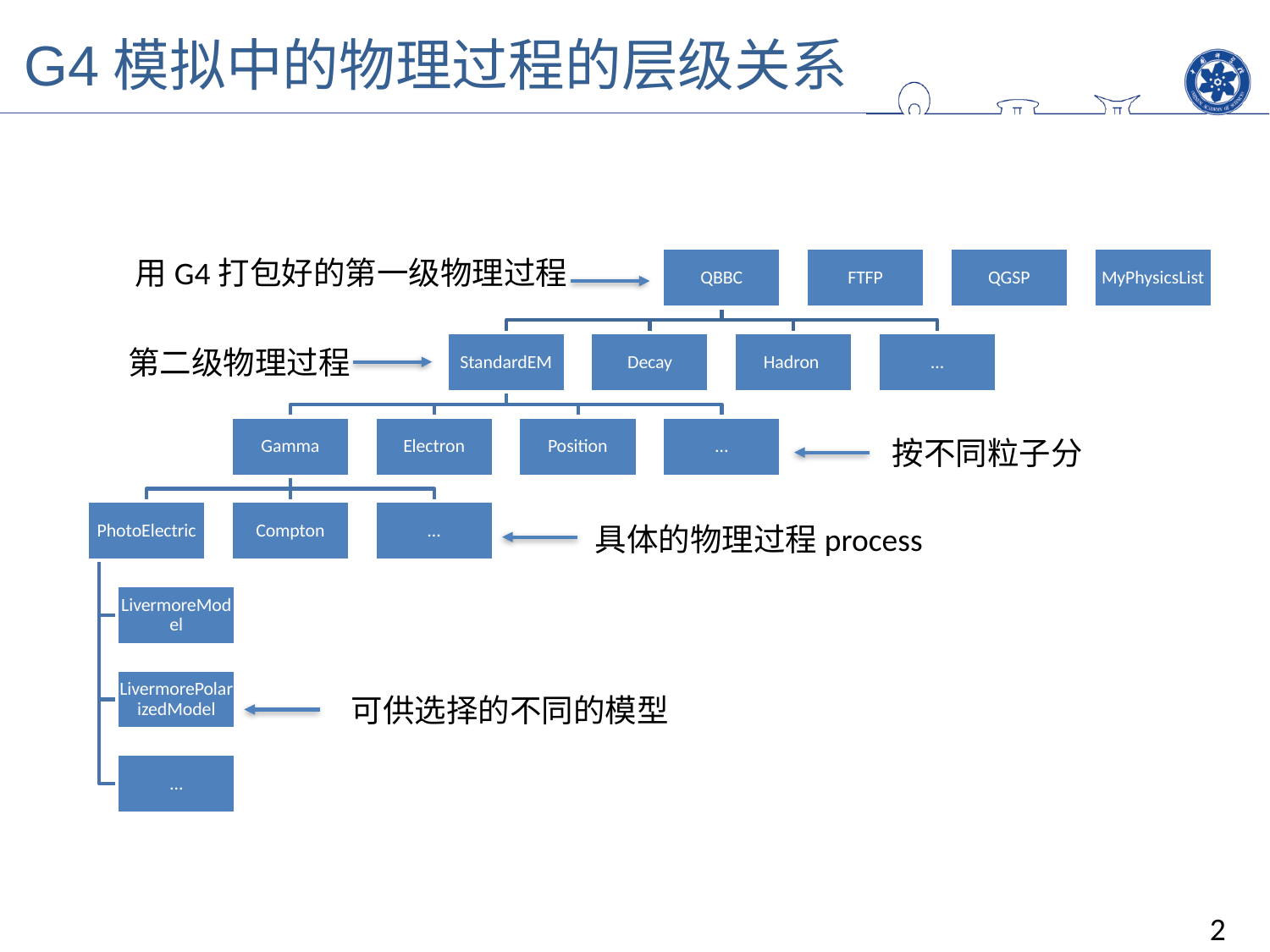

G4模拟中的物理过程的层级关系
QBBC
StandardEM
Gamma
PhotoElectric
LivermoreModel
LivermorePolarizedModel
…
Compton
…
Electron
Position
…
Decay
Hadron
…
FTFP
QGSP
MyPhysicsList
用G4打包好的第一级物理过程
第二级物理过程
按不同粒子分
具体的物理过程process
可供选择的不同的模型
2